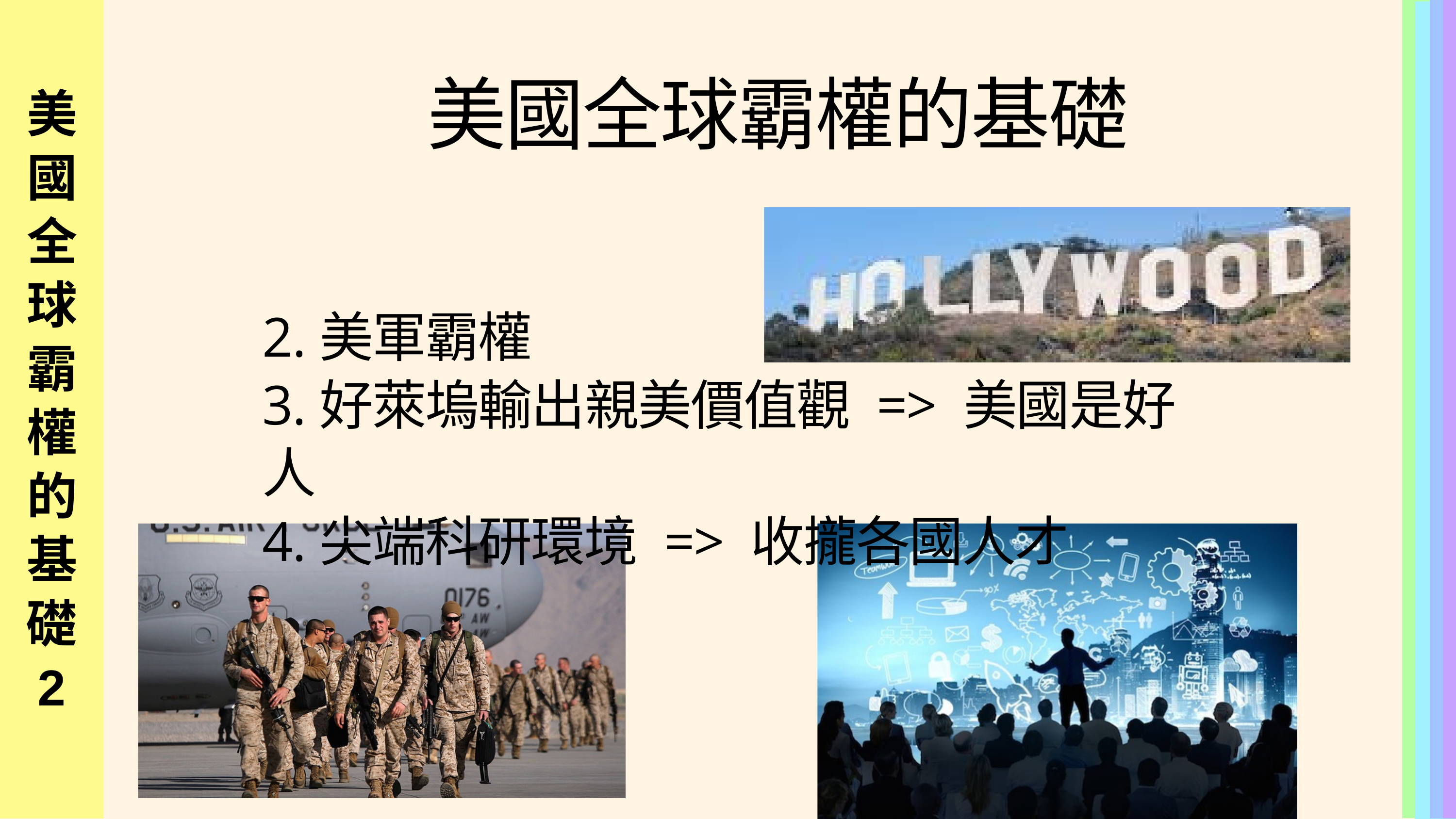

美國全球霸權的基礎
美國全球霸權的基礎
2

2.美軍霸權
3.好萊塢輸出親美價值觀 => 美國是好人
4.尖端科研環境 => 收攏各國人才